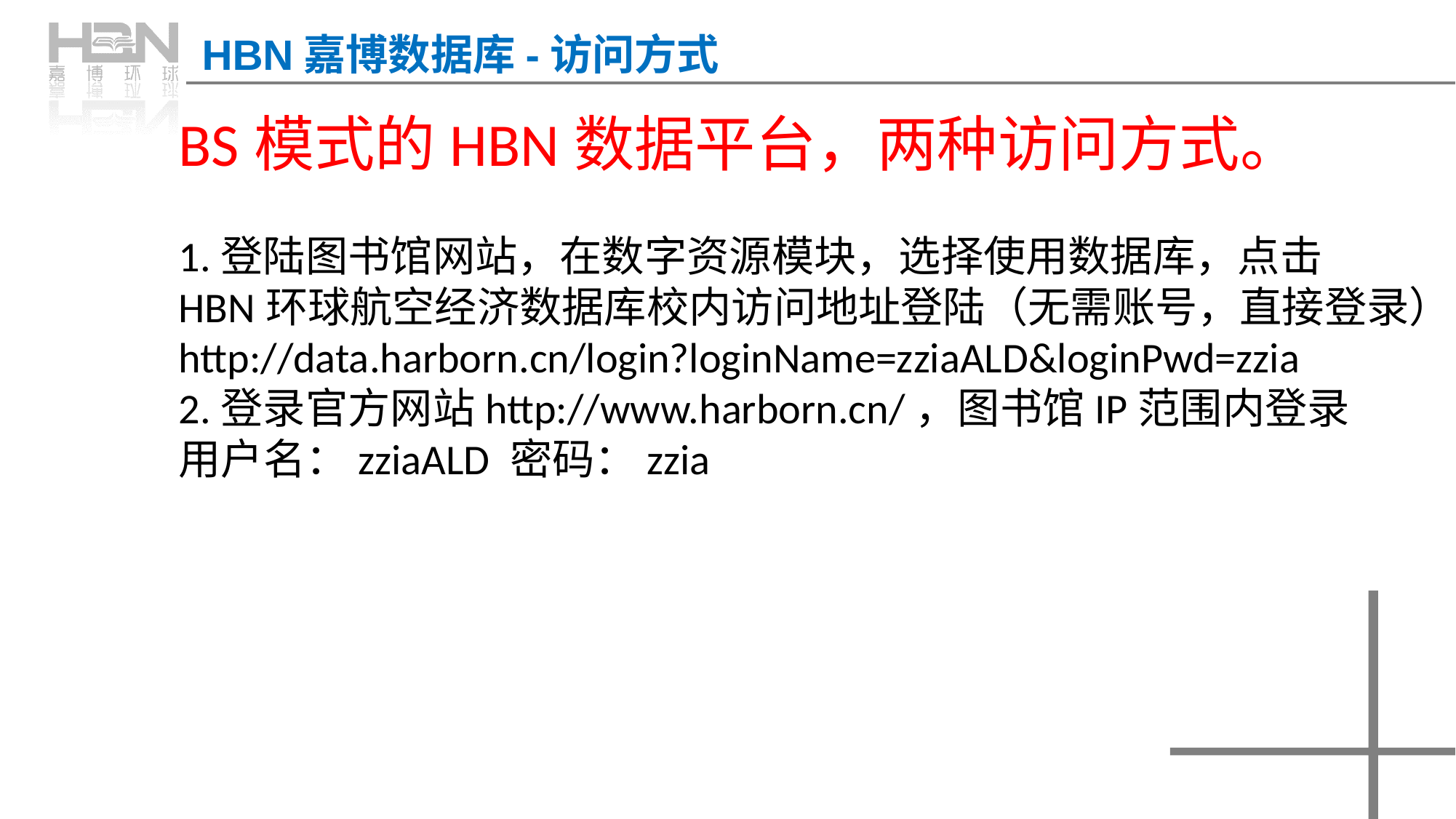

HBN嘉博数据库-访问方式
BS模式的HBN数据平台，两种访问方式。

1.登陆图书馆网站，在数字资源模块，选择使用数据库，点击
HBN环球航空经济数据库校内访问地址登陆（无需账号，直接登录）  http://data.harborn.cn/login?loginName=zziaALD&loginPwd=zzia
2.登录官方网站http://www.harborn.cn/，图书馆IP范围内登录
用户名：zziaALD 密码：zzia
70%

39%